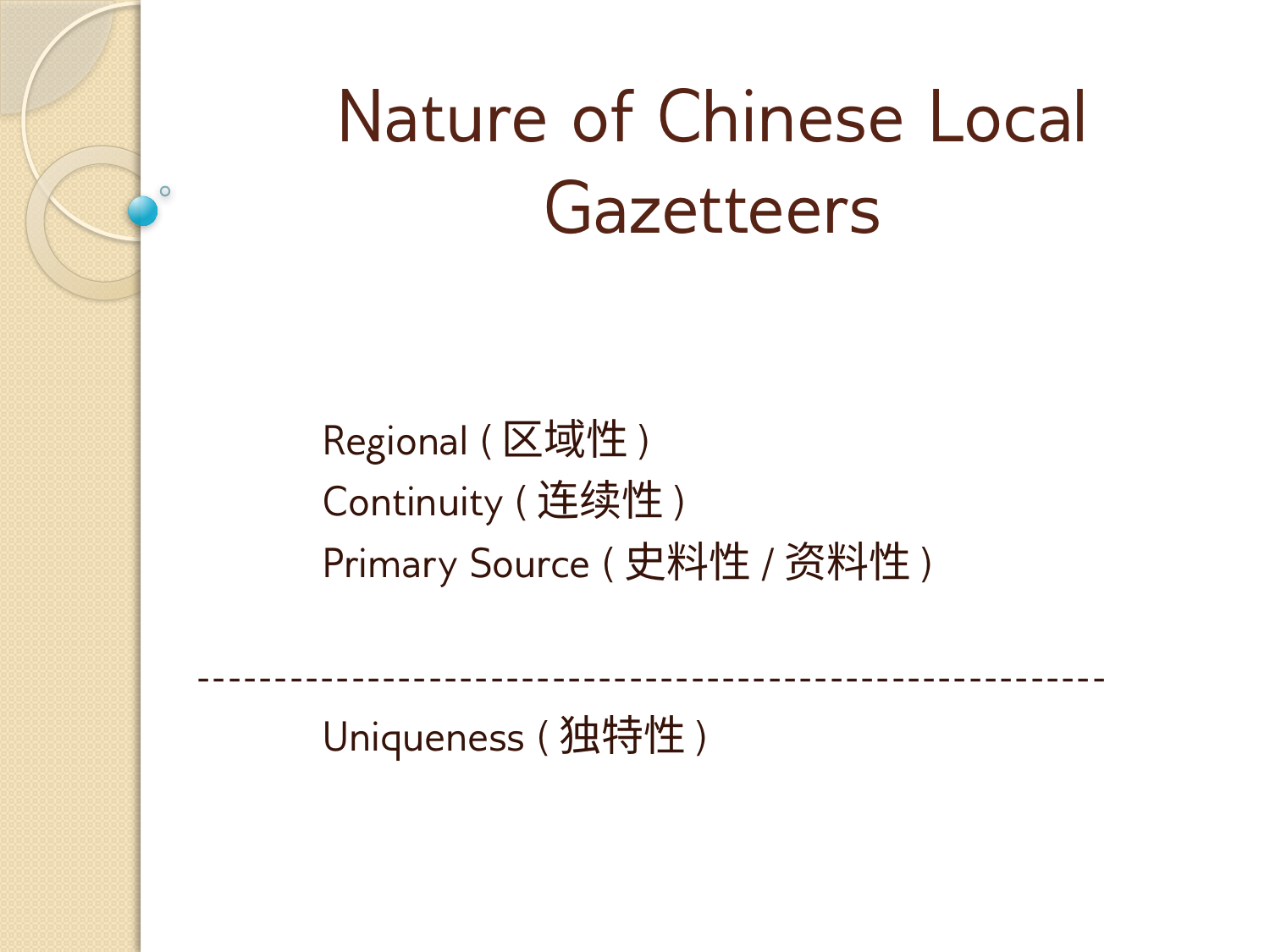

# Nature of Chinese Local Gazetteers
	Regional (区域性)
	Continuity (连续性)
	Primary Source (史料性/资料性)
       -----------------------------------------------------------
	Uniqueness (独特性)